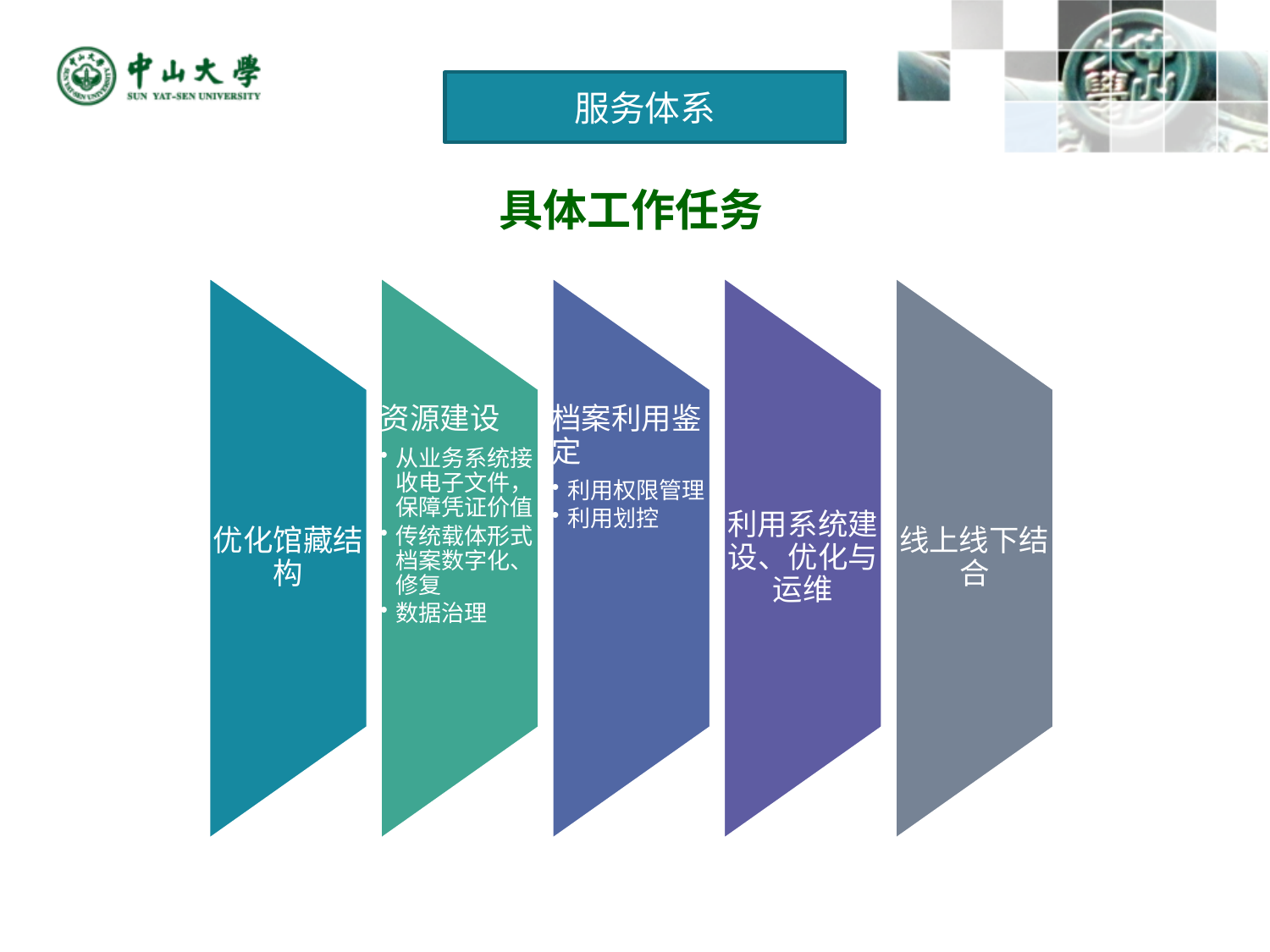

服务体系
具体工作任务
优化馆藏结构
资源建设
从业务系统接收电子文件，保障凭证价值
传统载体形式档案数字化、修复
数据治理
档案利用鉴定
利用权限管理
利用划控
利用系统建设、优化与运维
线上线下结合